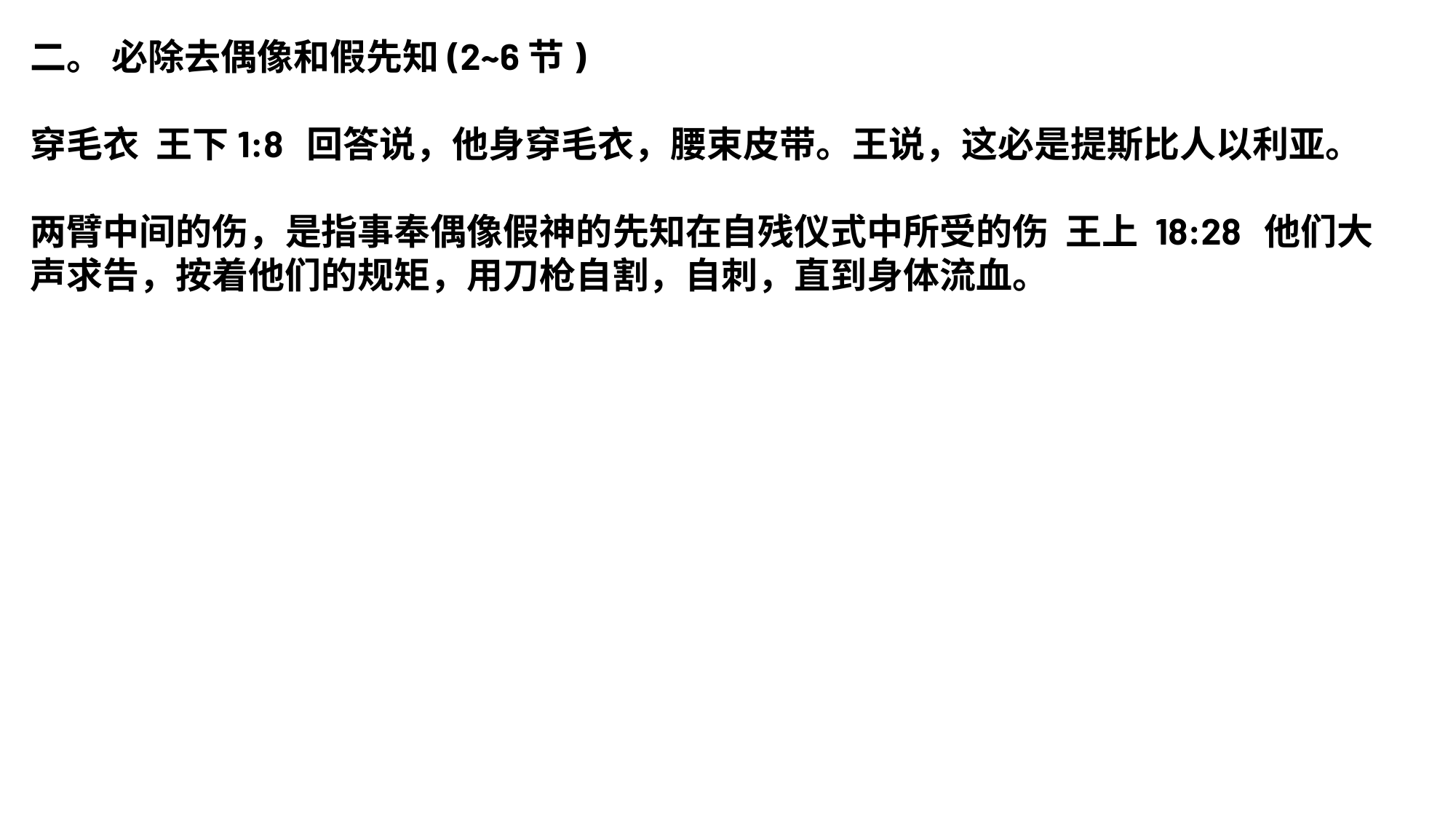

二。 必除去偶像和假先知(2~6节)

穿毛衣  王下1:8  回答说，他身穿毛衣，腰束皮带。王说，这必是提斯比人以利亚。

两臂中间的伤，是指事奉偶像假神的先知在自残仪式中所受的伤  王上 18:28  他们大声求告，按着他们的规矩，用刀枪自割，自刺，直到身体流血。